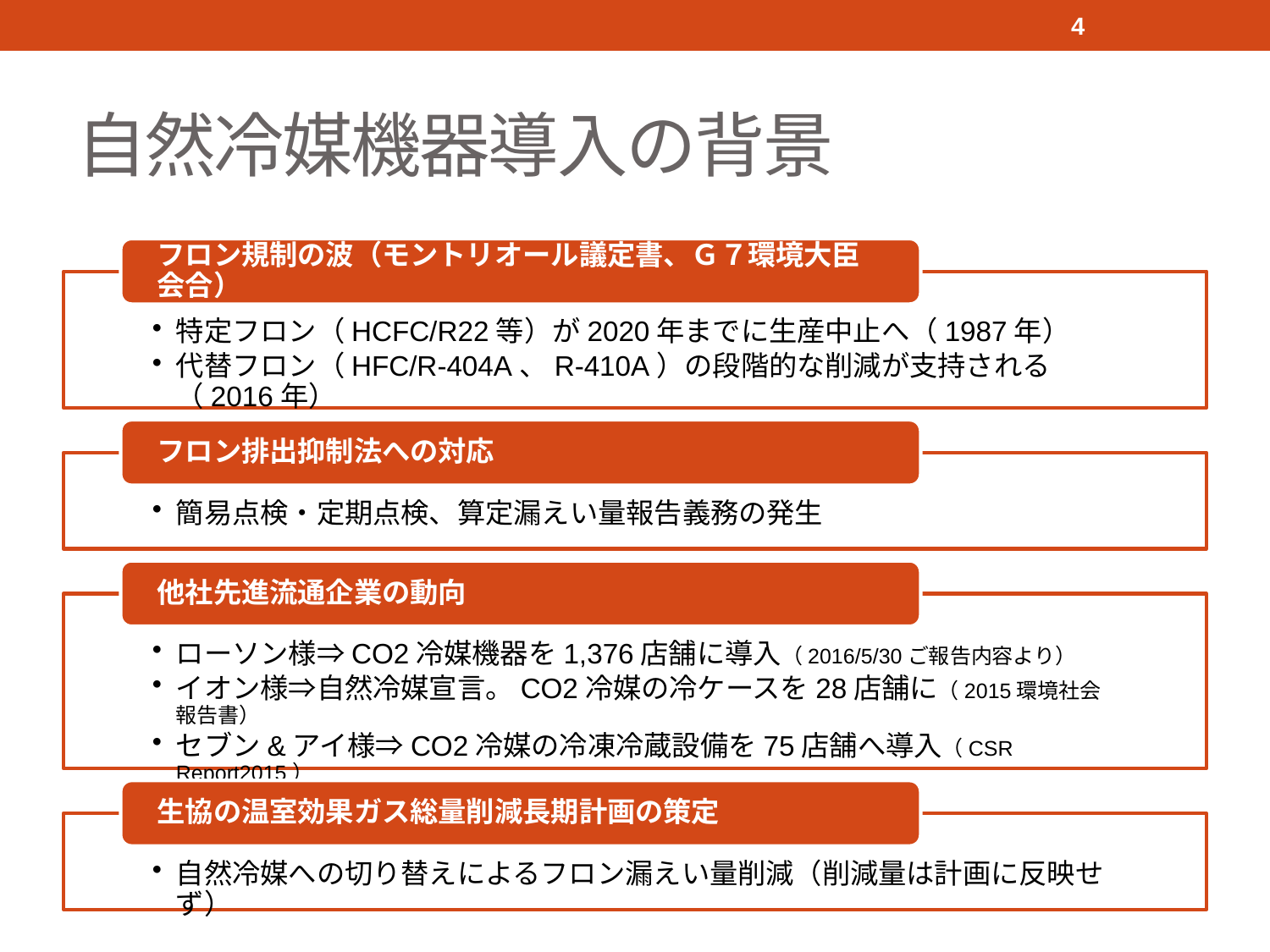

4
# 自然冷媒機器導入の背景
特定フロン（HCFC/R22等）が2020年までに生産中止へ（1987年）
代替フロン（HFC/R-404A、R-410A）の段階的な削減が支持される（2016年）
フロン規制の波（モントリオール議定書、Ｇ７環境大臣会合）
簡易点検・定期点検、算定漏えい量報告義務の発生
フロン排出抑制法への対応
ローソン様⇒CO2冷媒機器を1,376店舗に導入（2016/5/30ご報告内容より）
イオン様⇒自然冷媒宣言。CO2冷媒の冷ケースを28店舗に（2015環境社会報告書）
セブン&アイ様⇒CO2冷媒の冷凍冷蔵設備を75店舗へ導入（CSR Report2015）
他社先進流通企業の動向
自然冷媒への切り替えによるフロン漏えい量削減（削減量は計画に反映せず）
生協の温室効果ガス総量削減長期計画の策定